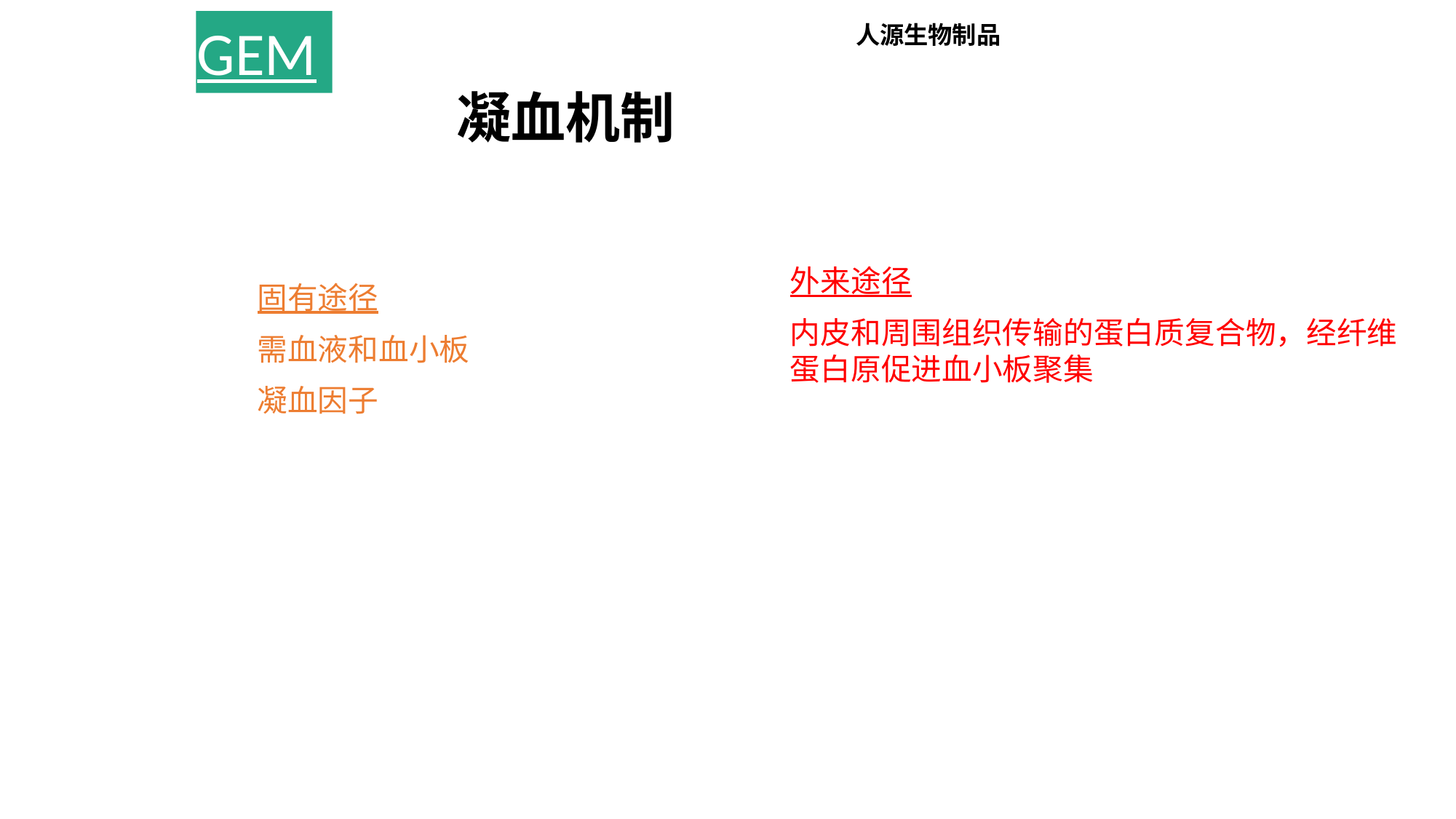

GEM

人源生物制品
凝血机制
外来途径
内皮和周围组织传输的蛋白质复合物，经纤维蛋白原促进血小板聚集
固有途径
需血液和血小板
凝血因子